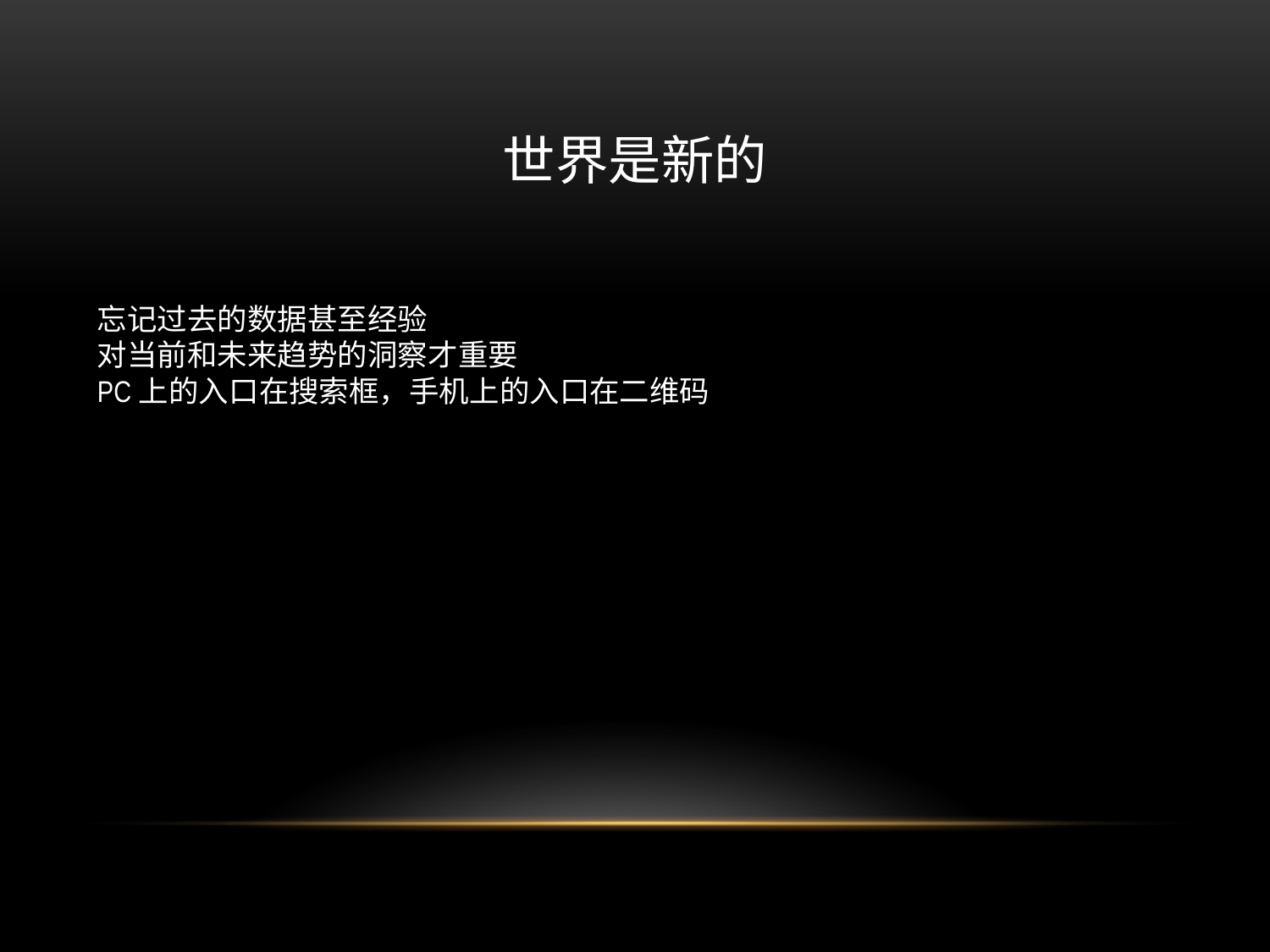

# 世界是新的

忘记过去的数据甚至经验
对当前和未来趋势的洞察才重要
PC上的入口在搜索框，手机上的入口在二维码